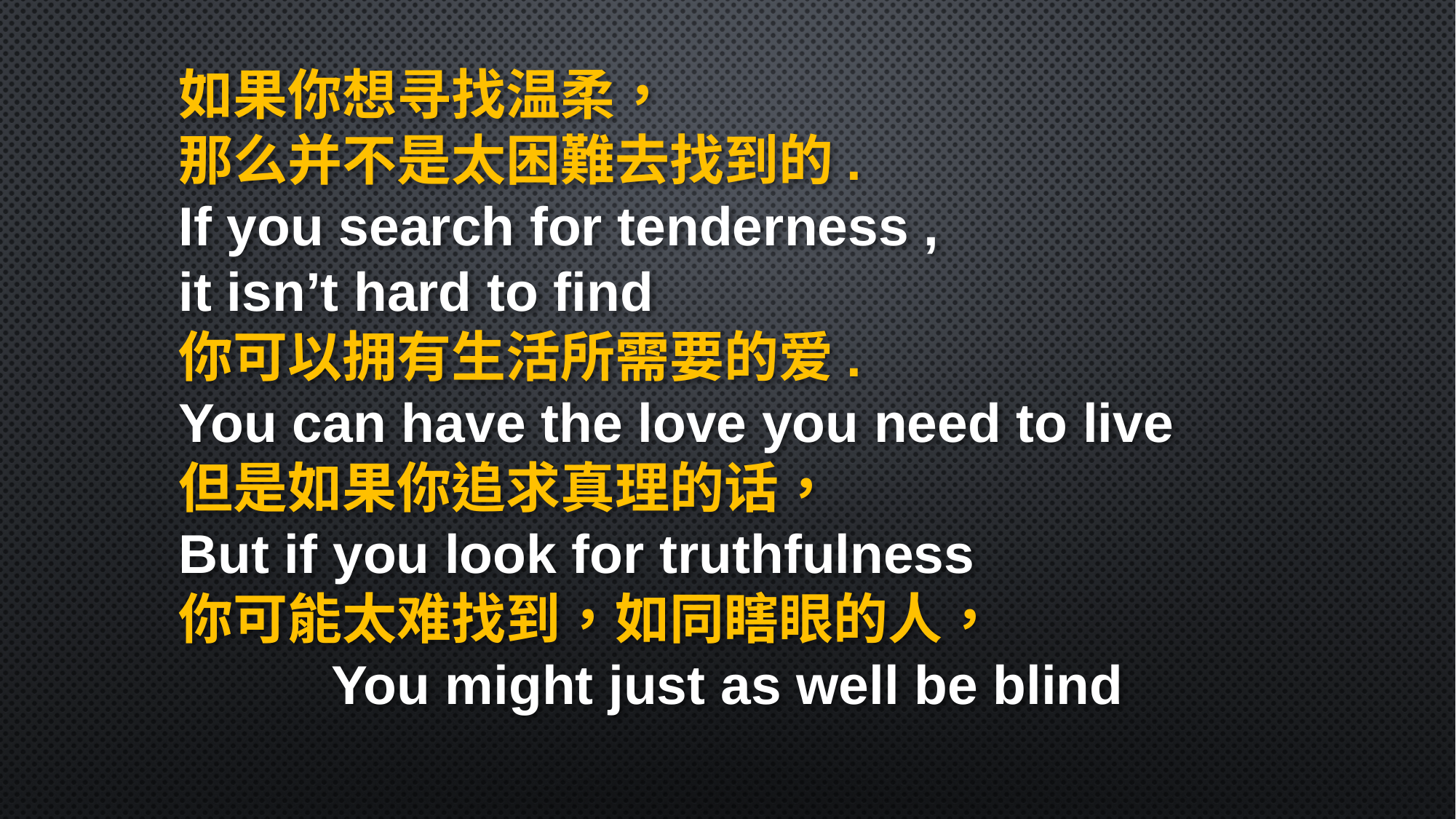

如果你想寻找温柔，
那么并不是太困難去找到的.
If you search for tenderness ,
it isn’t hard to find
你可以拥有生活所需要的爱.
You can have the love you need to live
但是如果你追求真理的话，
But if you look for truthfulness
你可能太难找到，如同瞎眼的人，
You might just as well be blind